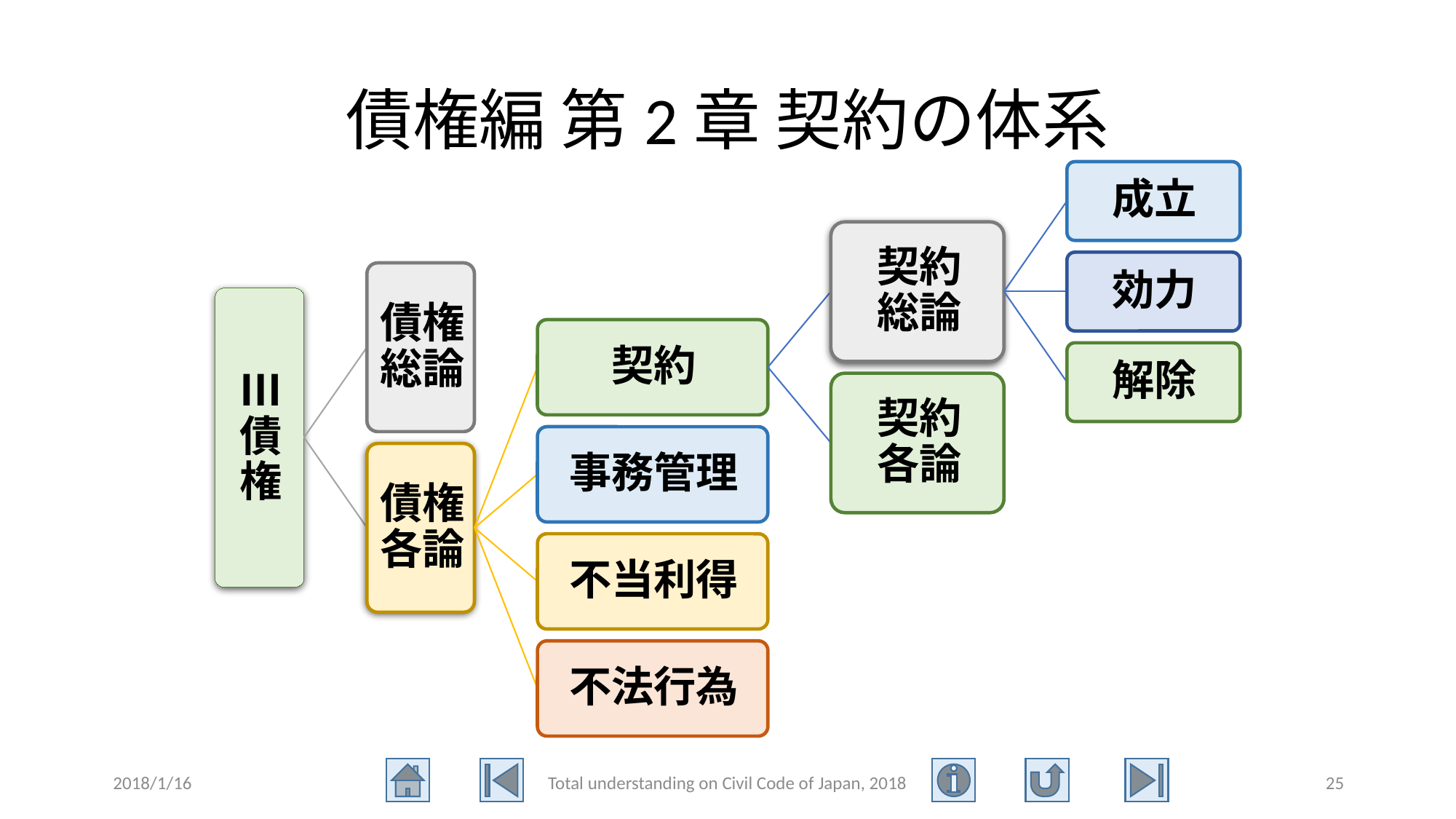

# 債権編 第2章 契約の体系
Ⅲ
債
権

債権
総論

債権
各論

契約

契約
総論

成立

効力

解除

契約
各論

事務管理

不当利得

不法行為
2018/1/16
Total understanding on Civil Code of Japan, 2018
25